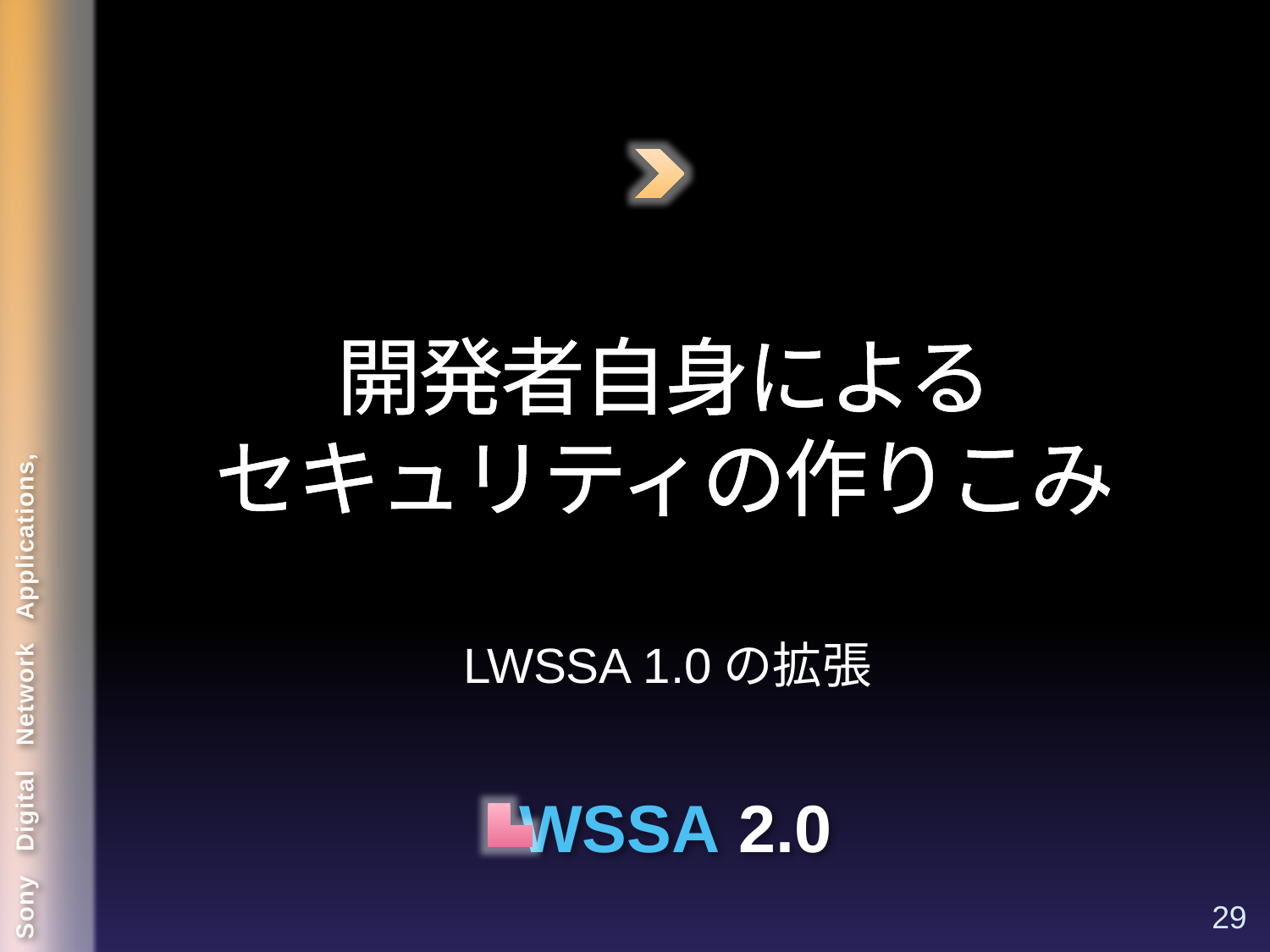

# 開発者自身による セキュリティの作りこみ
LWSSA 1.0の拡張
WSSA 2.0

29